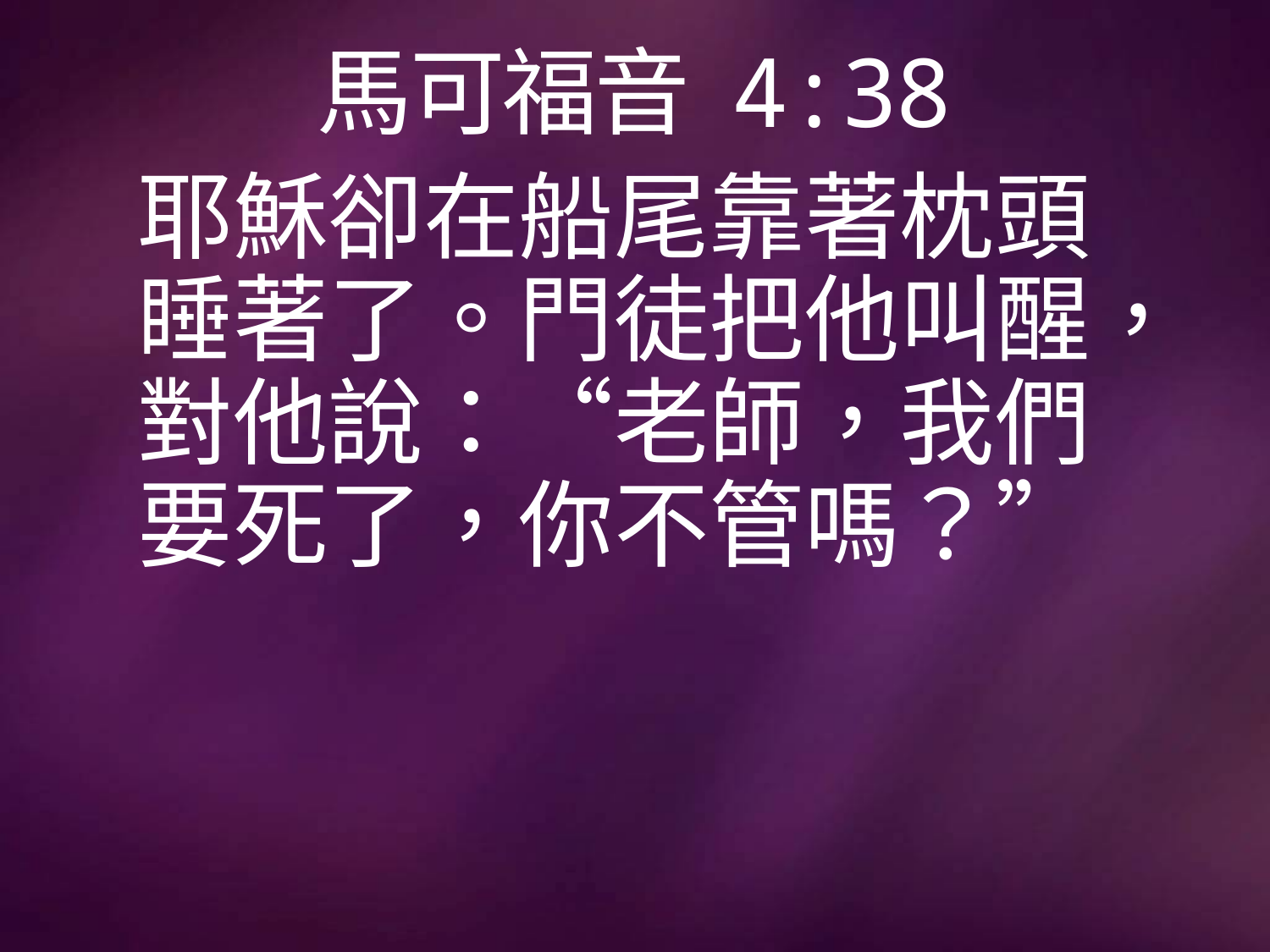

# 馬可福音 4:38
耶穌卻在船尾靠著枕頭睡著了。門徒把他叫醒，對他說：“老師，我們要死了，你不管嗎？”